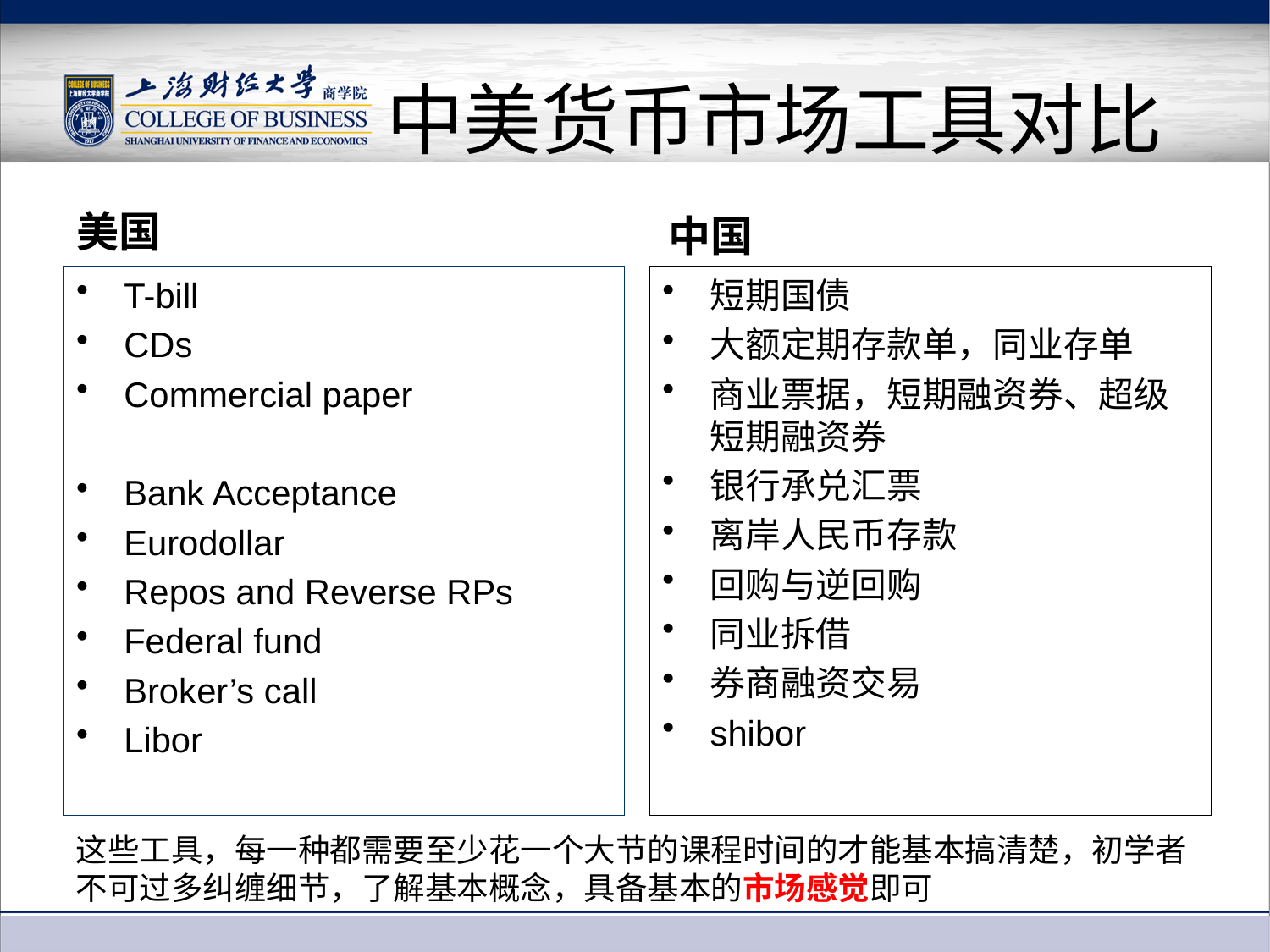

# 中美货币市场工具对比
美国
中国
T-bill
CDs
Commercial paper

Bank Acceptance
Eurodollar
Repos and Reverse RPs
Federal fund
Broker’s call
Libor

短期国债
大额定期存款单，同业存单
商业票据，短期融资券、超级短期融资券
银行承兑汇票
离岸人民币存款
回购与逆回购
同业拆借
券商融资交易
shibor
这些工具，每一种都需要至少花一个大节的课程时间的才能基本搞清楚，初学者不可过多纠缠细节，了解基本概念，具备基本的市场感觉即可